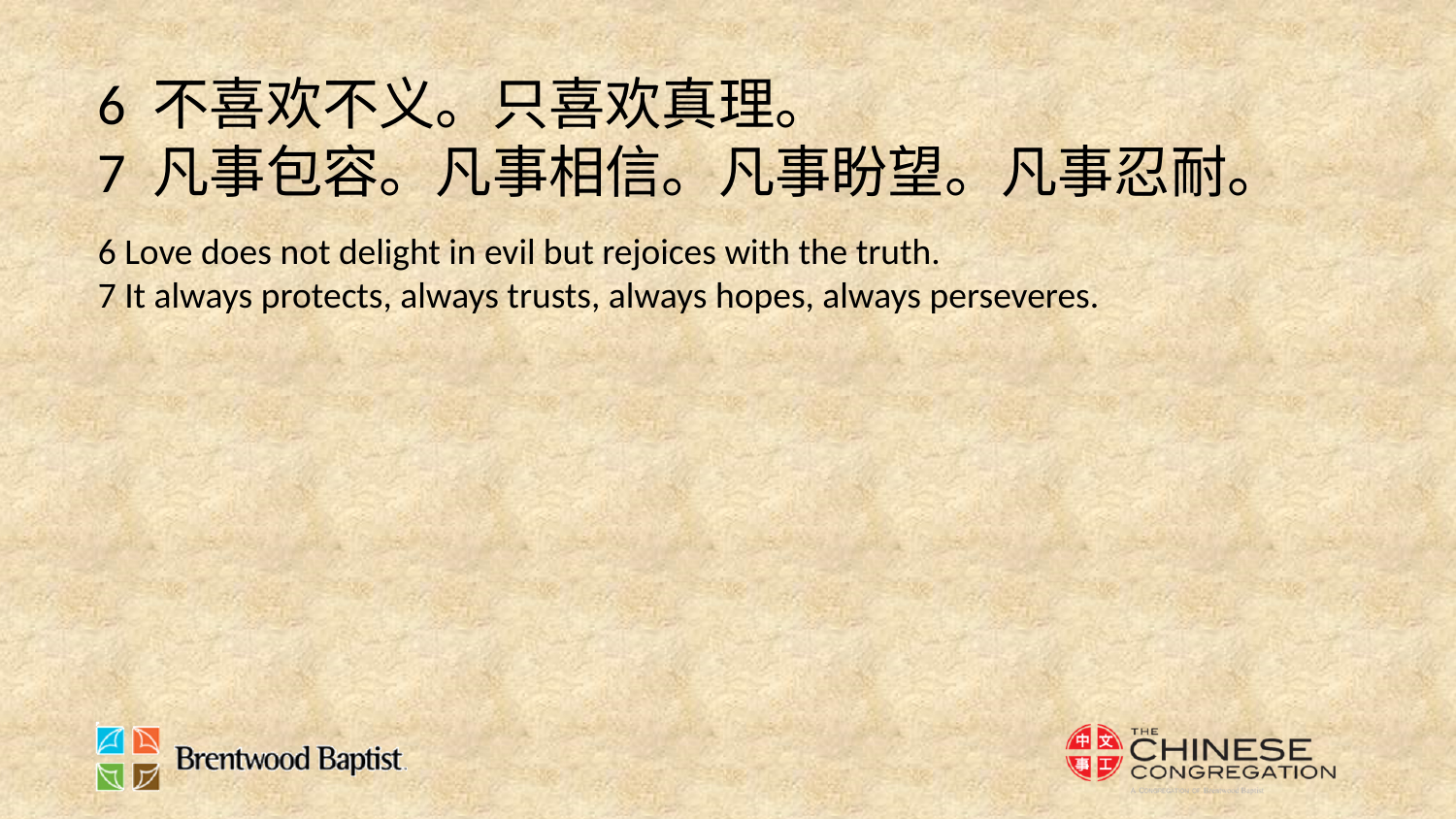

6 不喜欢不义。只喜欢真理。
7 凡事包容。凡事相信。凡事盼望。凡事忍耐。

6 Love does not delight in evil but rejoices with the truth.
7 It always protects, always trusts, always hopes, always perseveres.